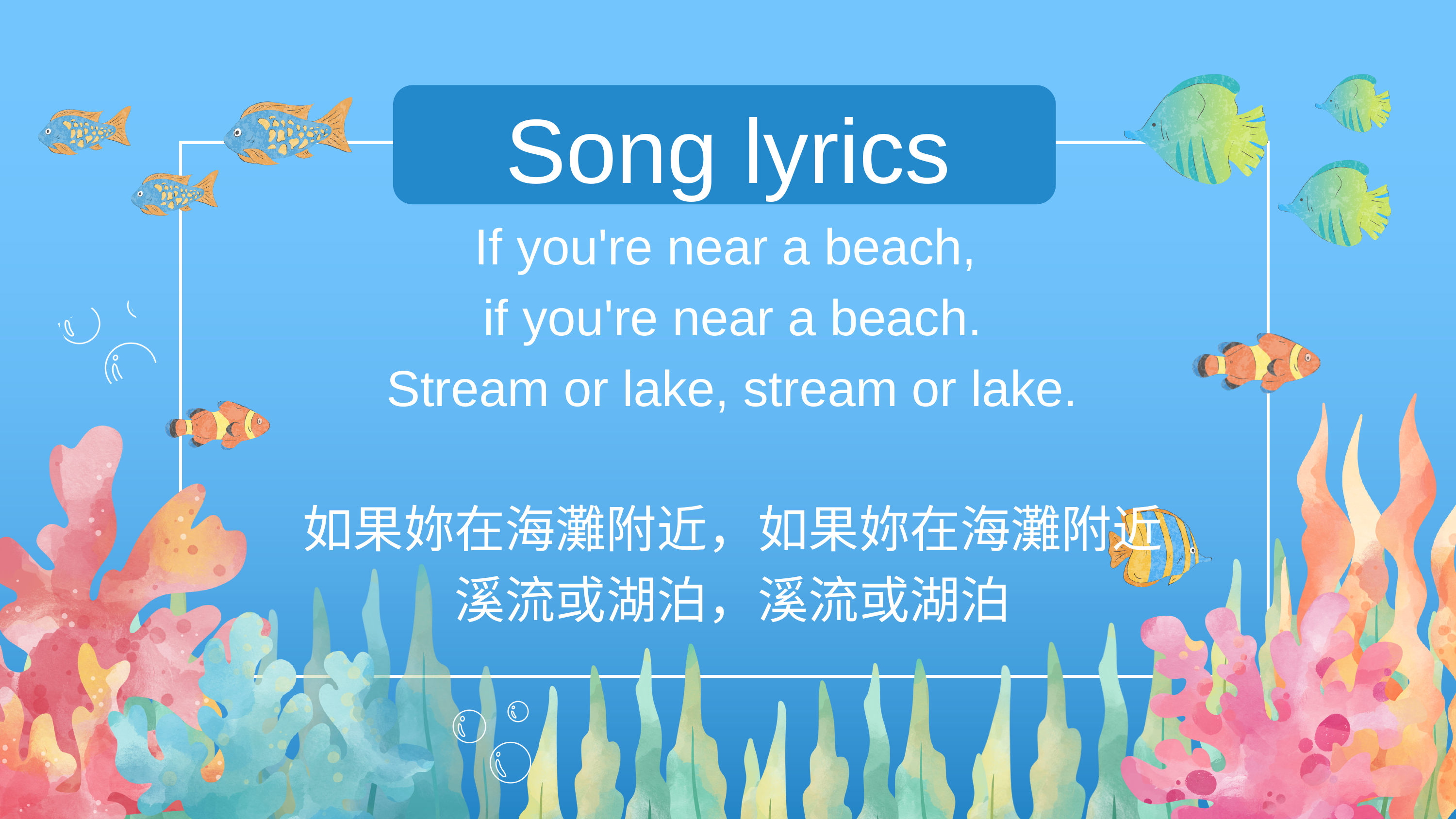

Song lyrics

If you're near a beach,
if you're near a beach.
Stream or lake, stream or lake.

如果妳在海灘附近，如果妳在海灘附近
溪流或湖泊，溪流或湖泊